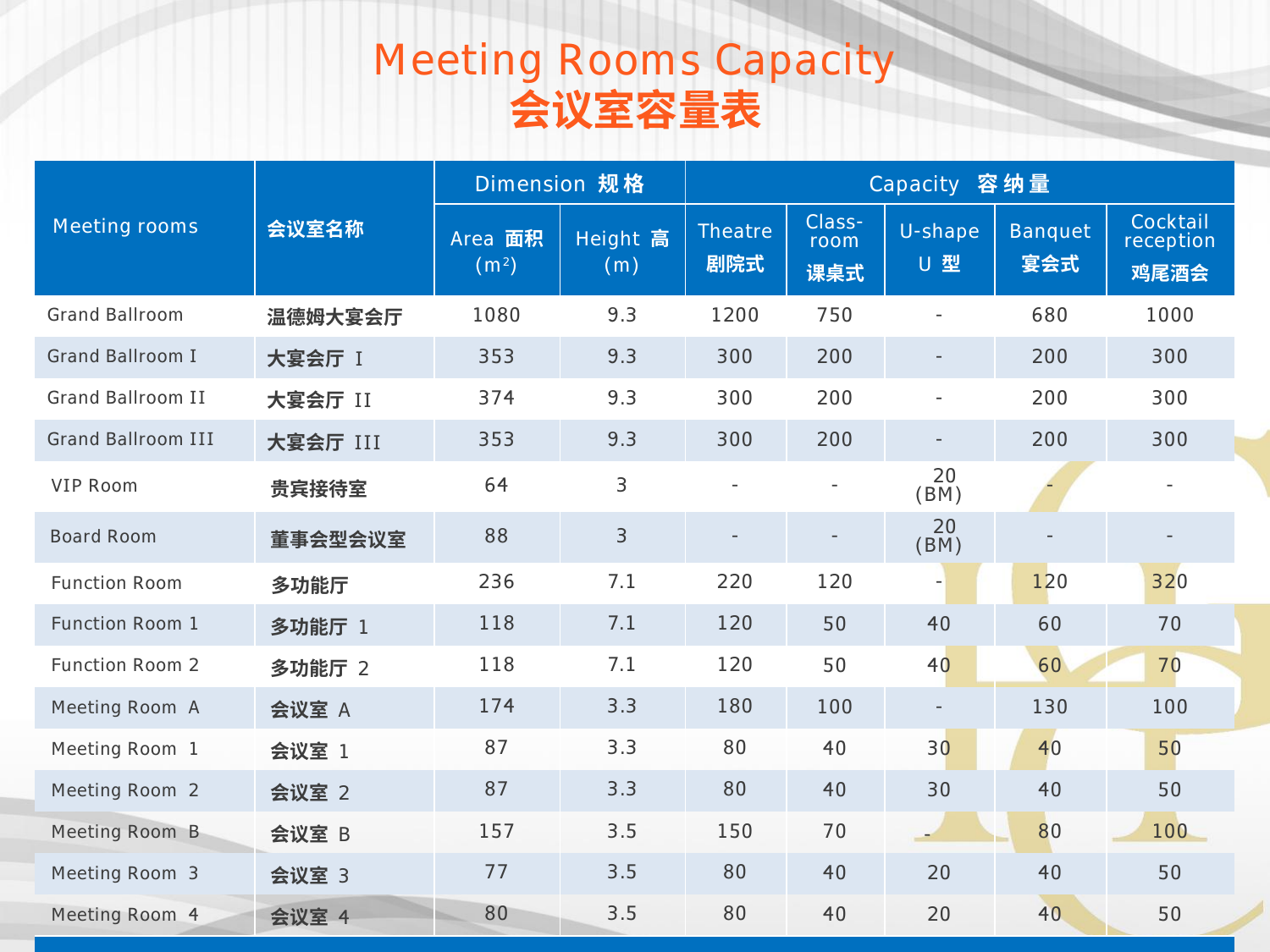

Meeting Rooms Capacity
会议室容量表
| Meeting rooms | 会议室名称 | Dimension 规 格 |  | Capacity 容 纳 量 |  |  |  |  |
| --- | --- | --- | --- | --- | --- | --- | --- | --- |
|  |  | Area 面积 (m2) | Height 高 (m) | Theatre 剧院式 | Class-room 课桌式 | U-shape U 型 | Banquet 宴会式 | Cocktail reception 鸡尾酒会 |
| Grand Ballroom | 温德姆大宴会厅 | 1080 | 9.3 | 1200 | 750 | - | 680 | 1000 |
| Grand Ballroom I | 大宴会厅 I | 353 | 9.3 | 300 | 200 | - | 200 | 300 |
| Grand Ballroom II | 大宴会厅 II | 374 | 9.3 | 300 | 200 | - | 200 | 300 |
| Grand Ballroom III | 大宴会厅 III | 353 | 9.3 | 300 | 200 | - | 200 | 300 |
| VIP Room | 贵宾接待室 | 64 | 3 | - | - | 20 (BM) | - | - |
| Board Room | 董事会型会议室 | 88 | 3 | - | - | 20 (BM) | - | - |
| Function Room | 多功能厅 | 236 | 7.1 | 220 | 120 | - | 120 | 320 |
| Function Room 1 | 多功能厅 1 | 118 | 7.1 | 120 | 50 | 40 | 60 | 70 |
| Function Room 2 | 多功能厅 2 | 118 | 7.1 | 120 | 50 | 40 | 60 | 70 |
| Meeting Room A | 会议室 A | 174 | 3.3 | 180 | 100 | - | 130 | 100 |
| Meeting Room 1 | 会议室 1 | 87 | 3.3 | 80 | 40 | 30 | 40 | 50 |
| Meeting Room 2 | 会议室 2 | 87 | 3.3 | 80 | 40 | 30 | 40 | 50 |
| Meeting Room B | 会议室 B | 157 | 3.5 | 150 | 70 | - | 80 | 100 |
| Meeting Room 3 | 会议室 3 | 77 | 3.5 | 80 | 40 | 20 | 40 | 50 |
| Meeting Room 4 | 会议室 4 | 80 | 3.5 | 80 | 40 | 20 | 40 | 50 |
|  |  |  |  |  |  |  |  |  |